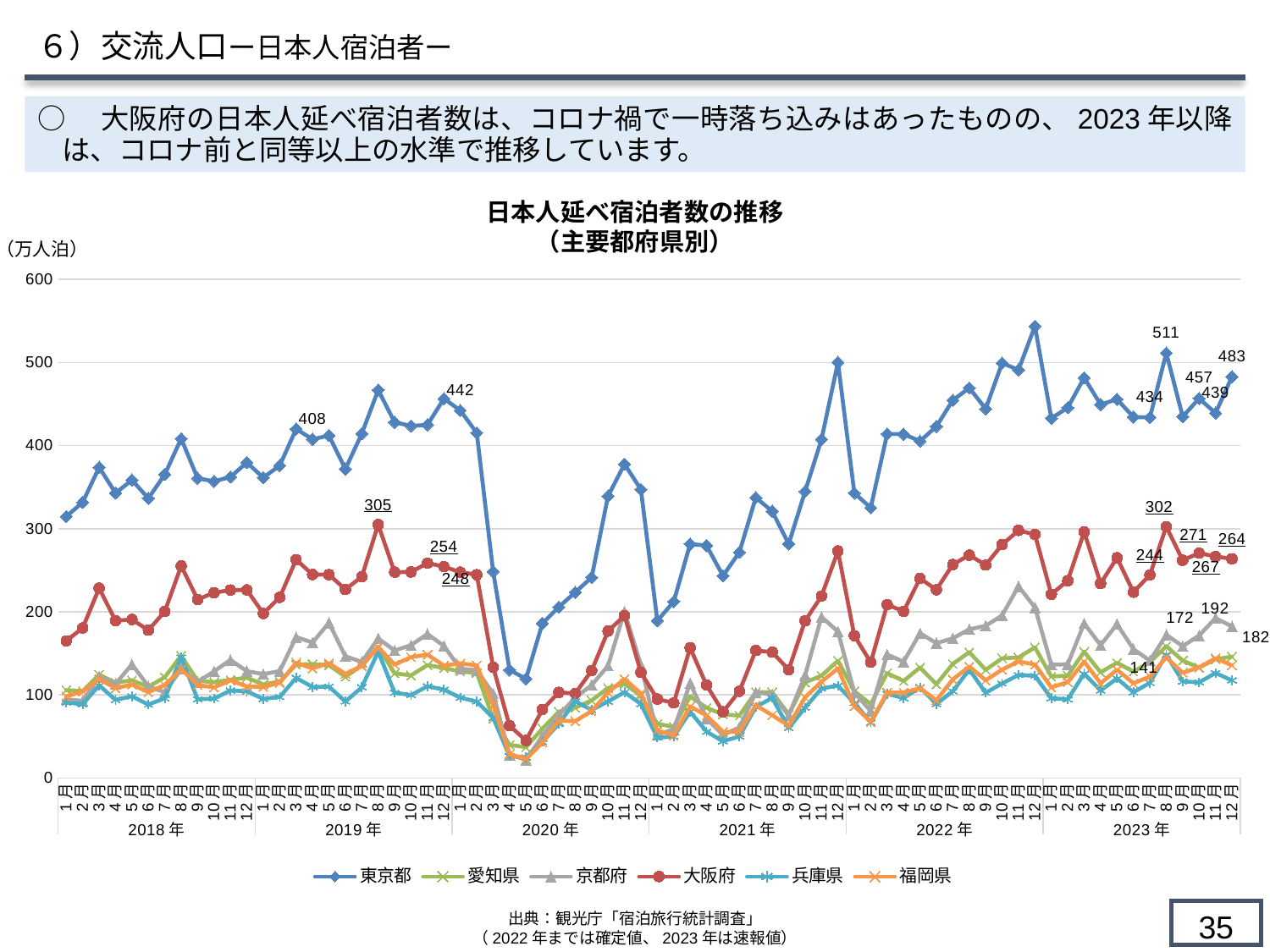

６）交流人口ー日本人宿泊者ー
○　大阪府の日本人延べ宿泊者数は、コロナ禍で一時落ち込みはあったものの、2023年以降は、コロナ前と同等以上の水準で推移しています。
日本人延べ宿泊者数の推移
（主要都府県別）
（万人泊）

### Chart

| Category | 東京都 | 愛知県 | 京都府 | 大阪府 | 兵庫県 | 福岡県 |
|---|---|---|---|---|---|---|
| 1月 | 314.667 | 105.748 | 94.652 | 165.024 | 90.89 | 98.103 |
| 2月 | 331.72 | 104.555 | 92.807 | 180.5 | 88.796 | 104.281 |
| 3月 | 373.885 | 124.361 | 121.777 | 228.307 | 111.436 | 118.803 |
| 4月 | 342.837 | 114.53 | 113.257 | 189.212 | 94.072 | 108.205 |
| 5月 | 358.534 | 117.603 | 136.769 | 190.761 | 98.294 | 112.416 |
| 6月 | 336.548 | 109.544 | 110.323 | 177.869 | 88.349 | 103.381 |
| 7月 | 365.265 | 121.378 | 103.16 | 200.401 | 96.008 | 111.824 |
| 8月 | 408.385 | 147.12 | 131.015 | 255.225 | 145.433 | 130.95 |
| 9月 | 360.712 | 116.927 | 115.593 | 214.813 | 94.763 | 111.935 |
| 10月 | 357.011 | 115.339 | 128.347 | 222.871 | 95.579 | 108.987 |
| 11月 | 362.215 | 118.104 | 142.035 | 226.174 | 105.26 | 117.441 |
| 12月 | 379.676 | 120.754 | 128.563 | 226.227 | 104.327 | 110.178 |
| 1月 | 361.438 | 112.583 | 125.016 | 197.929 | 95.114 | 109.541 |
| 2月 | 376.019 | 116.02 | 128.643 | 217.335 | 97.599 | 114.541 |
| 3月 | 419.985 | 136.3 | 169.541 | 262.771 | 120.46 | 138.668 |
| 4月 | 407.564 | 137.077 | 163.03 | 244.846 | 109.448 | 131.877 |
| 5月 | 412.041 | 135.783 | 186.679 | 244.664 | 109.986 | 138.144 |
| 6月 | 371.761 | 121.795 | 146.441 | 226.914 | 92.039 | 125.24 |
| 7月 | 414.384 | 135.288 | 139.755 | 242.214 | 109.158 | 134.791 |
| 8月 | 466.829 | 157.845 | 167.864 | 304.885 | 152.154 | 157.44 |
| 9月 | 428.096 | 126.009 | 153.367 | 247.688 | 102.607 | 136.528 |
| 10月 | 423.613 | 123.454 | 159.811 | 247.876 | 99.742 | 145.377 |
| 11月 | 424.907 | 135.889 | 173.357 | 258.597 | 110.404 | 148.468 |
| 12月 | 456.469 | 132.381 | 158.947 | 254.415 | 106.322 | 135.225 |
| 1月 | 442.268 | 128.143 | 131.588 | 247.665 | 96.616 | 137.914 |
| 2月 | 415.259 | 126.322 | 129.733 | 244.575 | 91.892 | 135.559 |
| 3月 | 248.451 | 71.569 | 101.603 | 133.472 | 72.542 | 87.829 |
| 4月 | 129.934 | 39.87 | 28.098 | 62.995 | 26.434 | 28.611 |
| 5月 | 119.451 | 37.091 | 21.989 | 45.113 | 25.012 | 22.901 |
| 6月 | 186.052 | 59.455 | 50.406 | 82.39 | 43.369 | 42.485 |
| 7月 | 205.692 | 79.637 | 75.67 | 103.029 | 65.177 | 68.964 |
| 8月 | 223.412 | 84.617 | 96.546 | 101.71 | 92.198 | 68.44 |
| 9月 | 241.29 | 93.418 | 111.804 | 129.161 | 82.002 | 80.468 |
| 10月 | 339.237 | 108.165 | 135.058 | 176.795 | 92.1 | 102.809 |
| 11月 | 377.711 | 113.495 | 200.493 | 195.346 | 103.159 | 119.274 |
| 12月 | 347.24 | 99.003 | 136.004 | 126.975 | 89.123 | 101.678 |
| 1月 | 189.224 | 65.088 | 52.229 | 94.935 | 48.529 | 57.39 |
| 2月 | 212.215 | 61.69 | 58.515 | 90.356 | 49.859 | 51.065 |
| 3月 | 281.633 | 98.11 | 113.958 | 156.672 | 79.787 | 86.156 |
| 4月 | 279.664 | 84.534 | 71.644 | 111.701 | 55.795 | 75.139 |
| 5月 | 243.286 | 76.512 | 51.921 | 79.558 | 44.082 | 55.522 |
| 6月 | 271.681 | 75.097 | 60.863 | 104.464 | 50.115 | 55.458 |
| 7月 | 337.436 | 103.339 | 102.955 | 153.39 | 85.399 | 87.63 |
| 8月 | 320.973 | 103.194 | 100.524 | 151.411 | 96.512 | 75.539 |
| 9月 | 281.699 | 76.59 | 75.138 | 130.325 | 60.048 | 62.949 |
| 10月 | 344.885 | 115.069 | 123.701 | 189.052 | 84.618 | 97.021 |
| 11月 | 407.45 | 123.11 | 193.783 | 218.934 | 107.764 | 115.9 |
| 12月 | 500.136 | 141.078 | 176.176 | 273.137 | 111.063 | 131.855 |
| 1月 | 342.812 | 104.249 | 102.775 | 171.217 | 90.336 | 86.503 |
| 2月 | 325.182 | 88.937 | 80.526 | 139.159 | 66.87 | 67.515 |
| 3月 | 414.018 | 126.151 | 148.617 | 208.54 | 101.331 | 102.873 |
| 4月 | 413.773 | 116.74 | 139.921 | 200.56 | 96.076 | 102.898 |
| 5月 | 405.388 | 132.958 | 174.183 | 240.128 | 109.043 | 107.93 |
| 6月 | 423.045 | 112.902 | 162.231 | 226.481 | 88.96 | 93.544 |
| 7月 | 454.491 | 137.295 | 167.994 | 256.954 | 104.441 | 118.623 |
| 8月 | 469.312 | 151.33 | 178.885 | 268.202 | 130.452 | 134.096 |
| 9月 | 444.216 | 130.162 | 183.065 | 256.235 | 102.506 | 117.635 |
| 10月 | 499.199 | 143.966 | 195.603 | 280.862 | 113.785 | 130.371 |
| 11月 | 491.077 | 145.068 | 230.674 | 297.948 | 123.955 | 140.159 |
| 12月 | 543.625 | 157.15 | 205.238 | 292.993 | 123.05 | 136.568 |
| 1月 | 432.801 | 122.158 | 136.305 | 221.052 | 95.906 | 109.021 |
| 2月 | 445.669 | 123.149 | 136.87 | 237.496 | 94.693 | 115.382 |
| 3月 | 481.659 | 151.972 | 186.036 | 296.044 | 125.476 | 139.976 |
| 4月 | 449.354 | 127.197 | 159.775 | 234.047 | 105.276 | 113.938 |
| 5月 | 455.662 | 138.592 | 185.086 | 264.973 | 119.755 | 130.282 |
| 6月 | 434.426 | 127.991 | 155.0 | 223.595 | 103.214 | 114.014 |
| 7月 | 433.825 | 139.262 | 141.191 | 244.348 | 114.578 | 122.003 |
| 8月 | 511.369 | 158.589 | 172.24 | 302.373 | 148.41 | 145.212 |
| 9月 | 434.814 | 141.287 | 158.628 | 262.005 | 116.166 | 126.579 |
| 10月 | 456.695 | 132.813 | 171.426 | 270.693 | 115.125 | 133.017 |
| 11月 | 439.043 | 142.943 | 192.364 | 266.573 | 126.318 | 144.119 |
| 12月 | 482.775 | 145.901 | 182.417 | 263.772 | 117.404 | 135.494 |
35
出典：観光庁「宿泊旅行統計調査」
（2022年までは確定値、2023年は速報値）